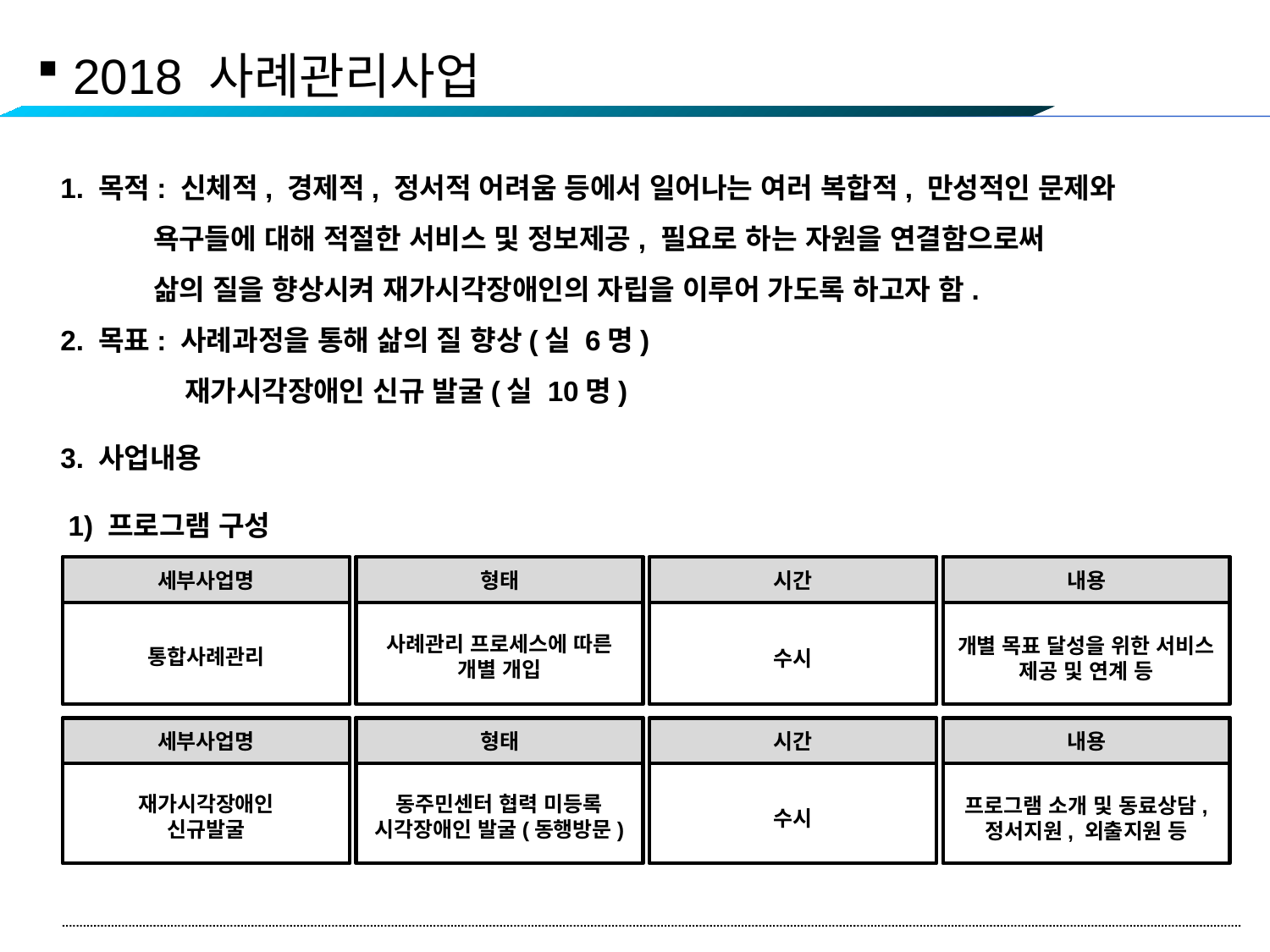

2018 사례관리사업

1. 목적: 신체적, 경제적, 정서적 어려움 등에서 일어나는 여러 복합적, 만성적인 문제와
           욕구들에 대해 적절한 서비스 및 정보제공, 필요로 하는 자원을 연결함으로써
           삶의 질을 향상시켜 재가시각장애인의 자립을 이루어 가도록 하고자 함.
2. 목표: 사례과정을 통해 삶의 질 향상(실 6명)
               재가시각장애인 신규 발굴(실 10명)
3. 사업내용
 1) 프로그램 구성

통합사례관리
세부사업명

사례관리 프로세스에 따른 개별 개입
형태

수시
시간

개별 목표 달성을 위한 서비스 제공 및 연계 등
내용

재가시각장애인
신규발굴
세부사업명

동주민센터 협력 미등록 시각장애인 발굴(동행방문)
형태

수시
시간

프로그램 소개 및 동료상담, 정서지원, 외출지원 등
내용